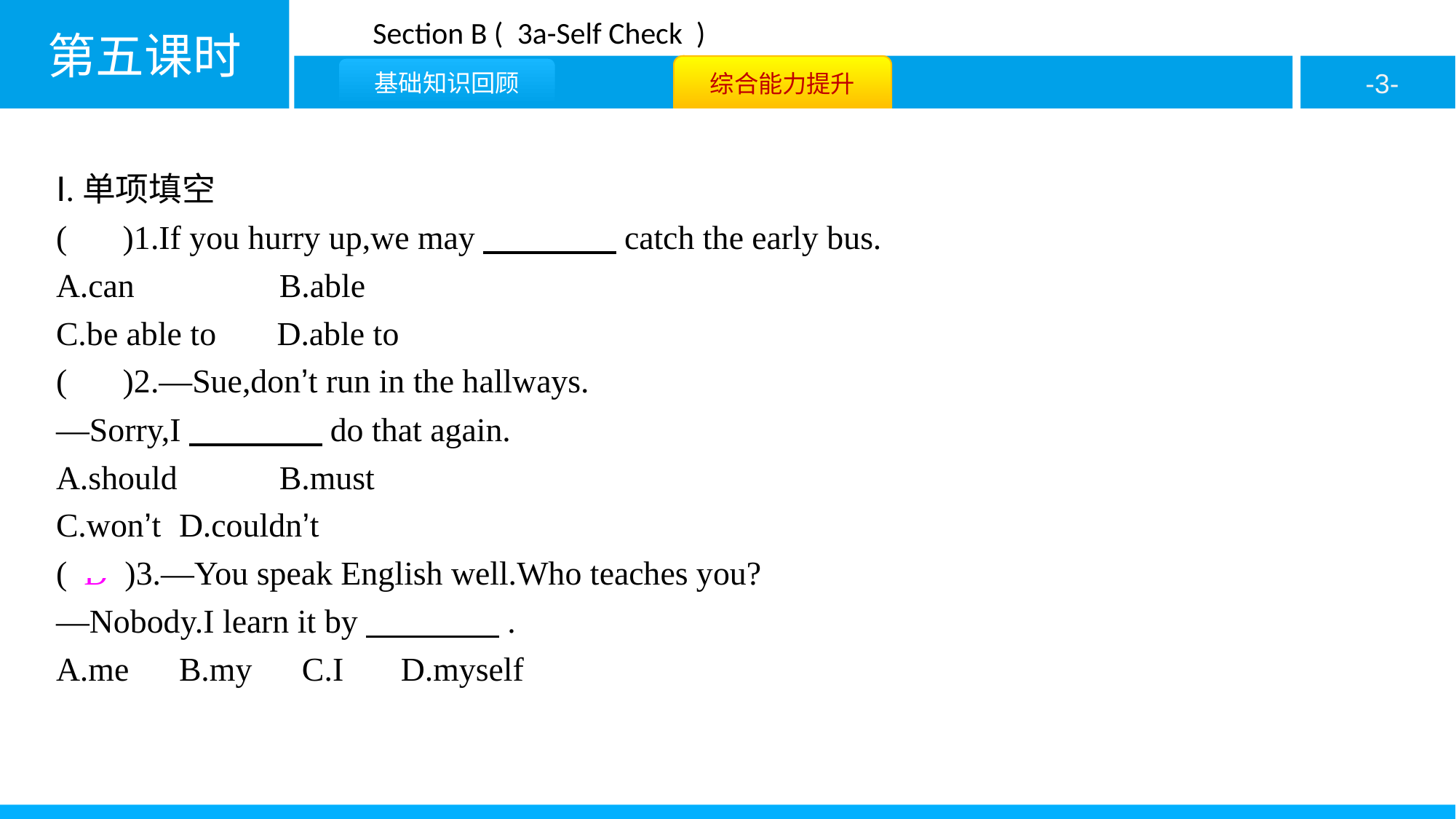

Ⅰ.单项填空
(  C  )1.If you hurry up,we may　　　　catch the early bus.
A.can	            B.able
C.be able to	D.able to
(  C  )2.—Sue,don’t run in the hallways.
—Sorry,I　　　　do that again.
A.should	            B.must
C.won’t	D.couldn’t
(  D  )3.—You speak English well.Who teaches you?
—Nobody.I learn it by　　　　.
A.me	B.my	   C.I	     D.myself